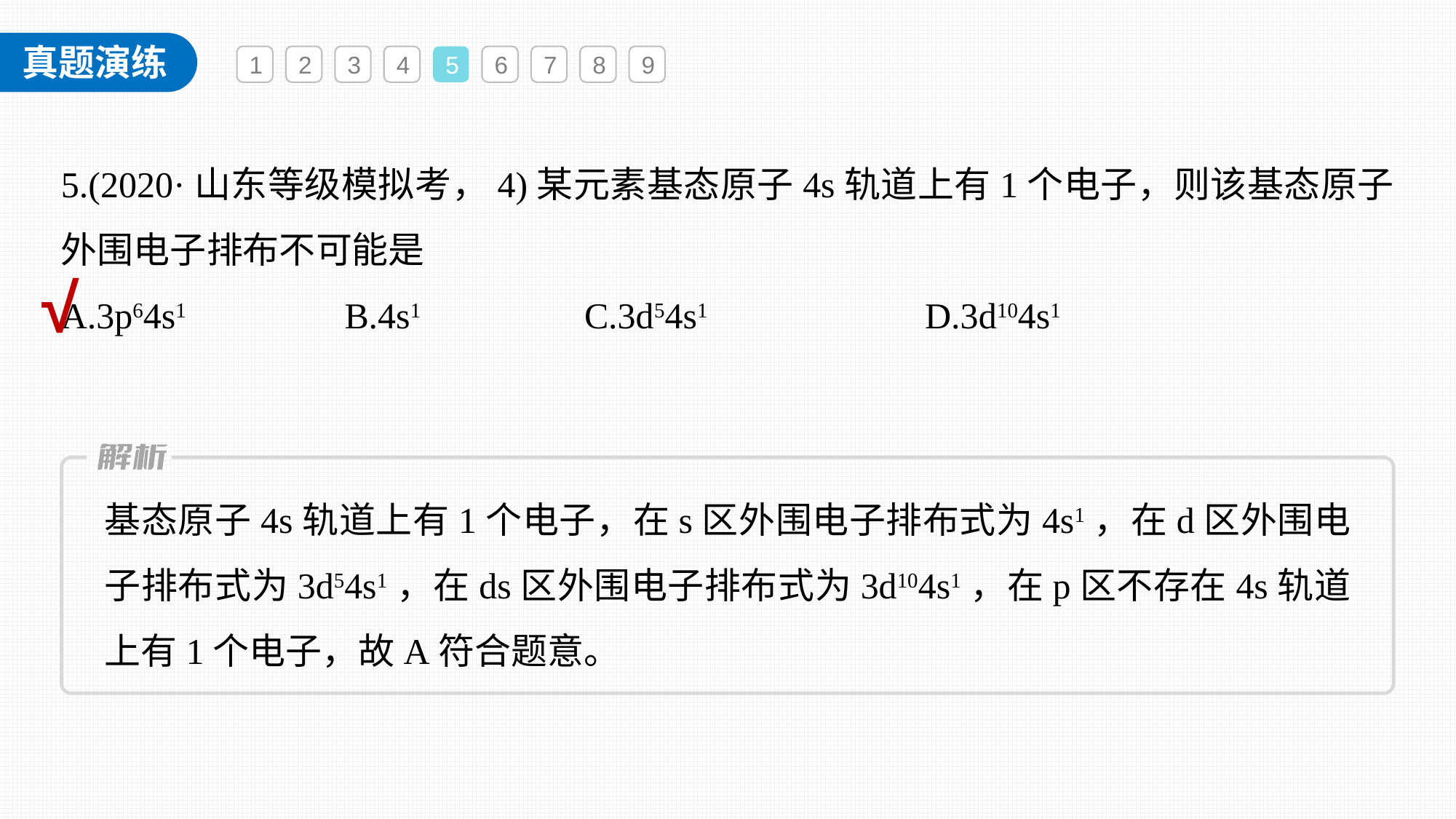

1
2
3
4
5
6
7
8
9
5.(2020·山东等级模拟考，4)某元素基态原子4s轨道上有1个电子，则该基态原子外围电子排布不可能是
A.3p64s1  	    B.4s1                  C.3d54s1  	           D.3d104s1
√

基态原子4s轨道上有1个电子，在s区外围电子排布式为4s1，在d区外围电子排布式为3d54s1，在ds区外围电子排布式为3d104s1，在p区不存在4s轨道上有1个电子，故A符合题意。